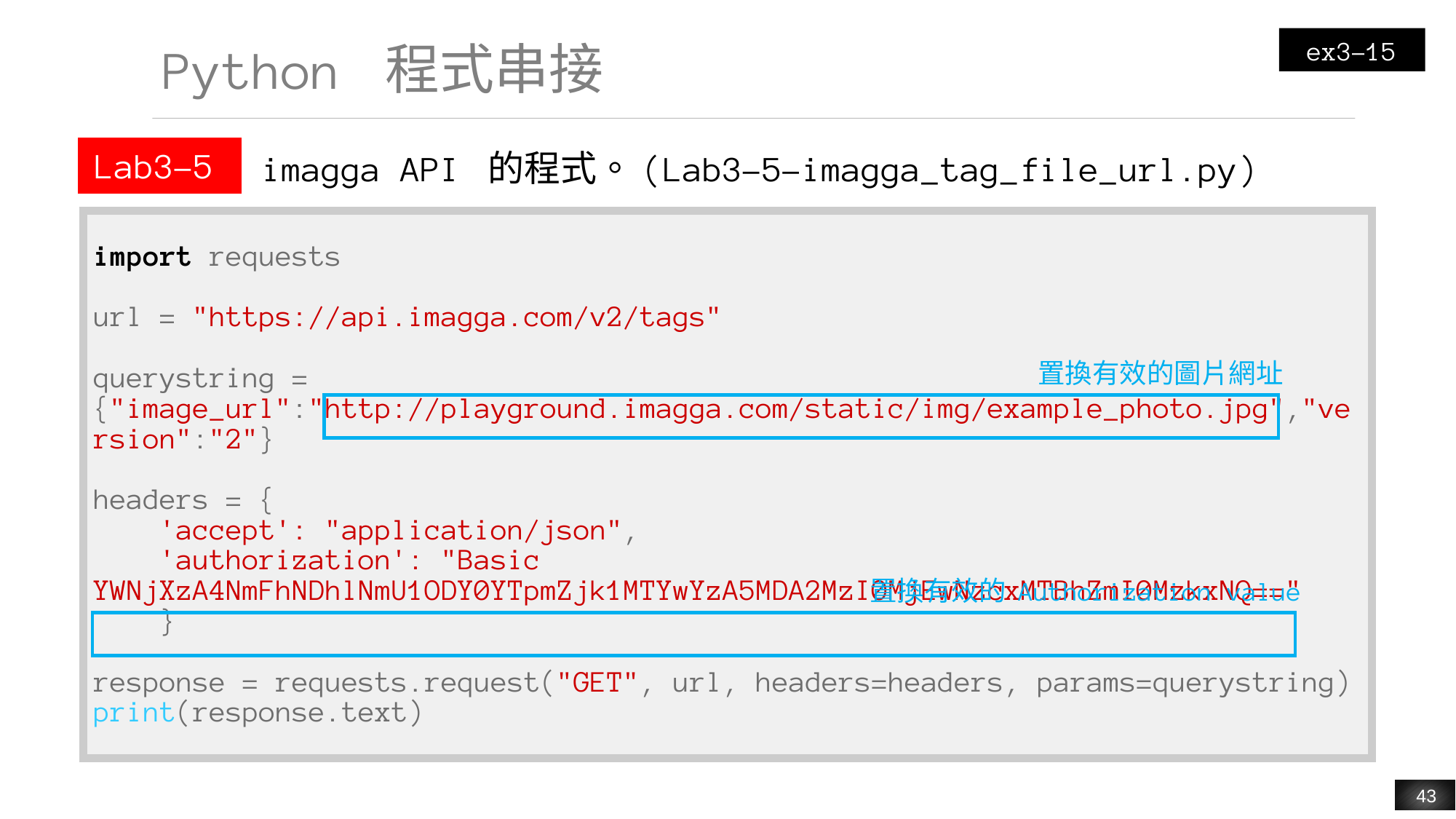

ex3-15
# Python 程式串接
| Lab3-5 | imagga API 的程式。(Lab3-5-imagga\_tag\_file\_url.py) |
| --- | --- |
| import requests url = "https://api.imagga.com/v2/tags" querystring = {"image\_url":"http://playground.imagga.com/static/img/example\_photo.jpg","version":"2"} headers = { 'accept': "application/json", 'authorization': "Basic YWNjXzA4NmFhNDhlNmU1ODY0YTpmZjk1MTYwYzA5MDA2MzI0MjEwNzcxMTBhZmI0MzkxNQ==" } response = requests.request("GET", url, headers=headers, params=querystring) print(response.text) |
| --- |
置換有效的圖片網址

置換有效的 Authorization value